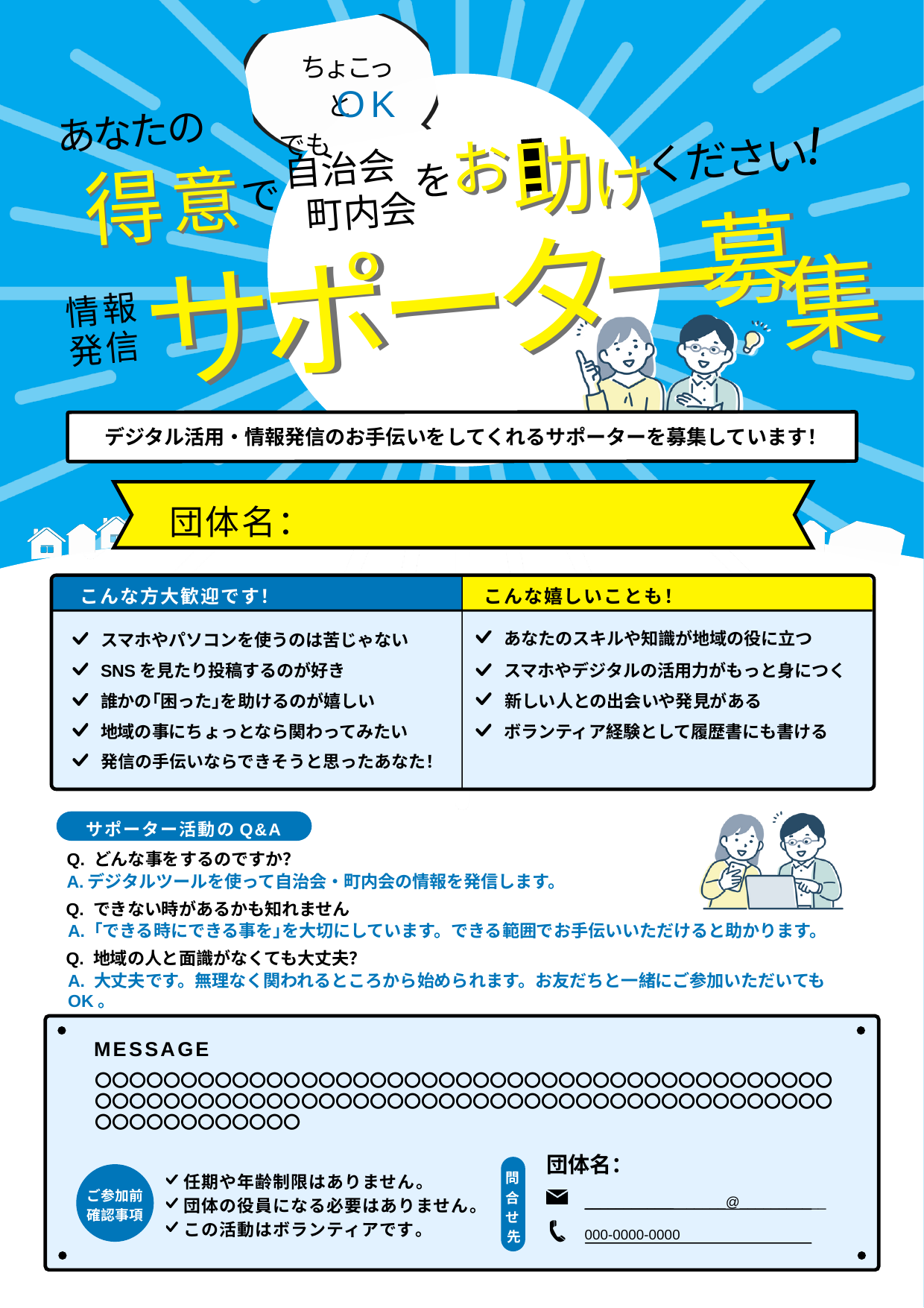

ちょこっと
でも
OK

あなたの
！
助
助
お
お
け
け

ください
得
得
自治会
　町内会
を
意
意
で
ー
募
募
ー
タ
タ
ー
ー
ポ
ポ

サ
サ
集
集

情報
発信

デジタル活用・情報発信のお手伝いをしてくれるサポーターを募集しています！

団体名：

こんな方大歓迎です！
こんな嬉しいことも！

あなたのスキルや知識が地域の役に立つ
スマホやパソコンを使うのは苦じゃない

スマホやデジタルの活用力がもっと身につく
SNSを見たり投稿するのが好き

誰かの｢困った｣を助けるのが嬉しい
新しい人との出会いや発見がある

地域の事にちょっとなら関わってみたい
ボランティア経験として履歴書にも書ける

発信の手伝いならできそうと思ったあなた！

サポーター活動のQ&A
Q. どんな事をするのですか？
A.デジタルツールを使って自治会・町内会の情報を発信します。
Q. できない時があるかも知れません
A. ｢できる時にできる事を｣を大切にしています。できる範囲でお手伝いいただけると助かります。
Q. 地域の人と面識がなくても大丈夫？
A. 大丈夫です。無理なく関われるところから始められます。お友だちと一緒にご参加いただいてもOK。

MESSAGE
〇〇〇〇〇〇〇〇〇〇〇〇〇〇〇〇〇〇〇〇〇〇〇〇〇〇〇〇〇〇〇〇〇〇〇〇〇〇〇〇〇〇〇〇〇〇〇〇〇〇〇〇〇〇〇〇〇〇〇〇〇〇〇〇〇〇〇〇〇〇〇〇〇〇〇〇〇〇〇〇〇〇〇〇〇〇〇〇〇〇〇〇〇〇〇〇〇〇
団体名：
問合せ先

ご参加前
確認事項
　任期や年齢制限はありません。
　団体の役員になる必要はありません。
　この活動はボランティアです。

__________________@___________

000-0000-0000